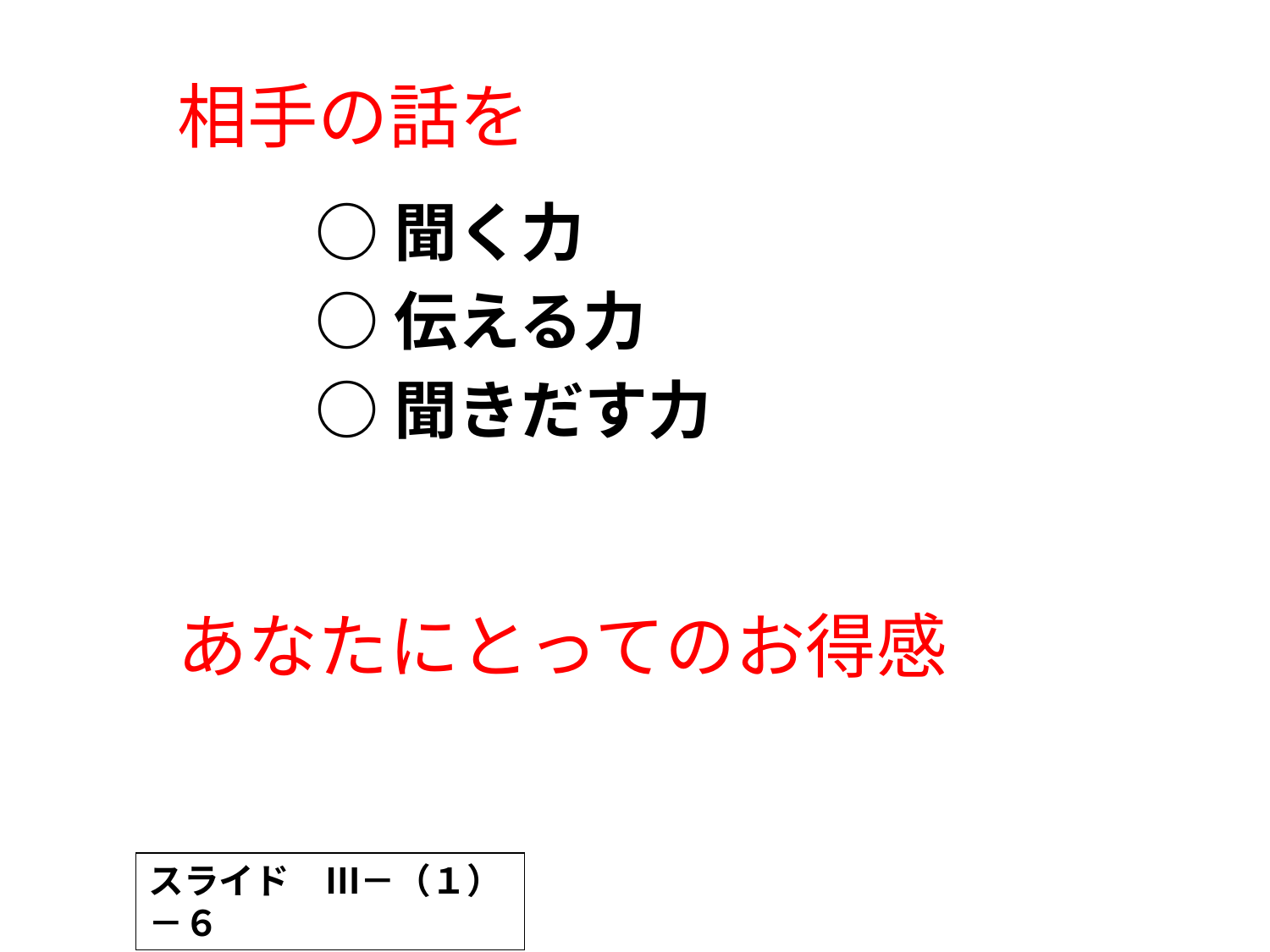

相手の話を
○聞く力
○伝える力
○聞きだす力
あなたにとってのお得感
スライド　Ⅲ－（１）－６